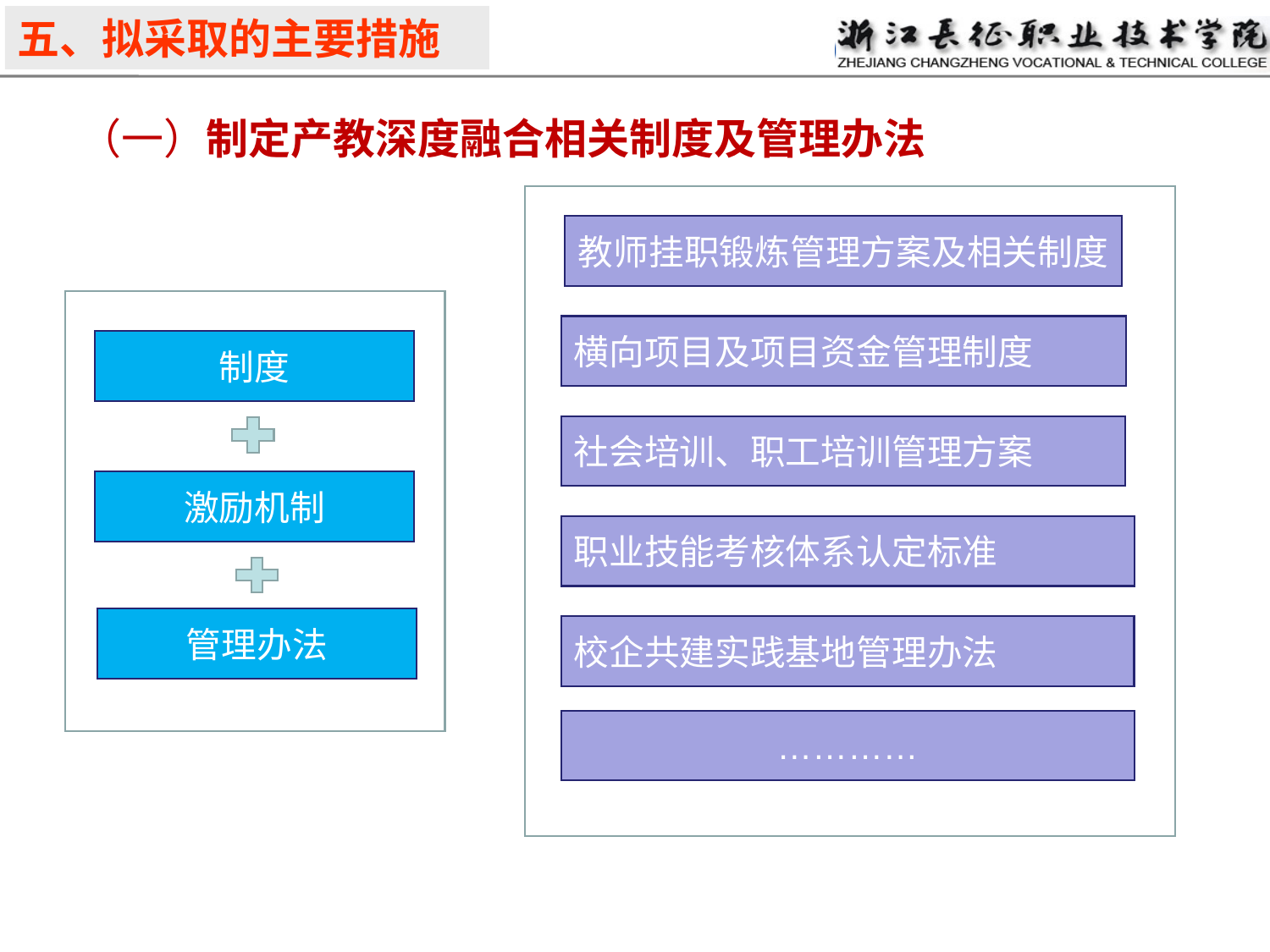

五、拟采取的主要措施
（一）制定产教深度融合相关制度及管理办法

教师挂职锻炼管理方案及相关制度

横向项目及项目资金管理制度
制度

社会培训、职工培训管理方案
激励机制
职业技能考核体系认定标准

管理办法
校企共建实践基地管理办法
…………